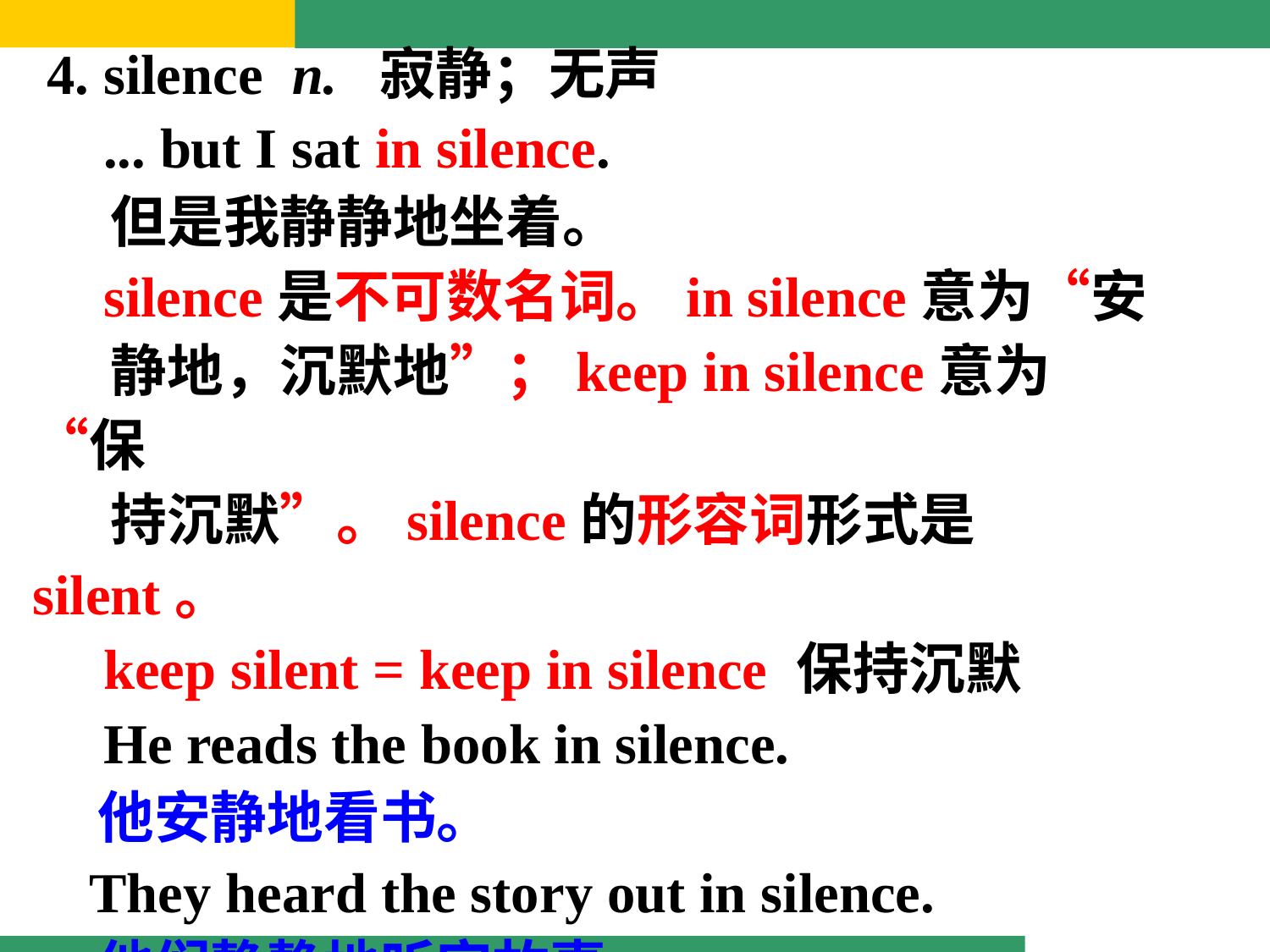

4. silence  n.  寂静；无声
     ... but I sat in silence.
     但是我静静地坐着。
     silence是不可数名词。in silence意为“安
     静地，沉默地”；keep in silence意为“保
     持沉默”。silence的形容词形式是silent。
     keep silent = keep in silence 保持沉默
     He reads the book in silence.
    他安静地看书。
    They heard the story out in silence.
    他们静静地听完故事.